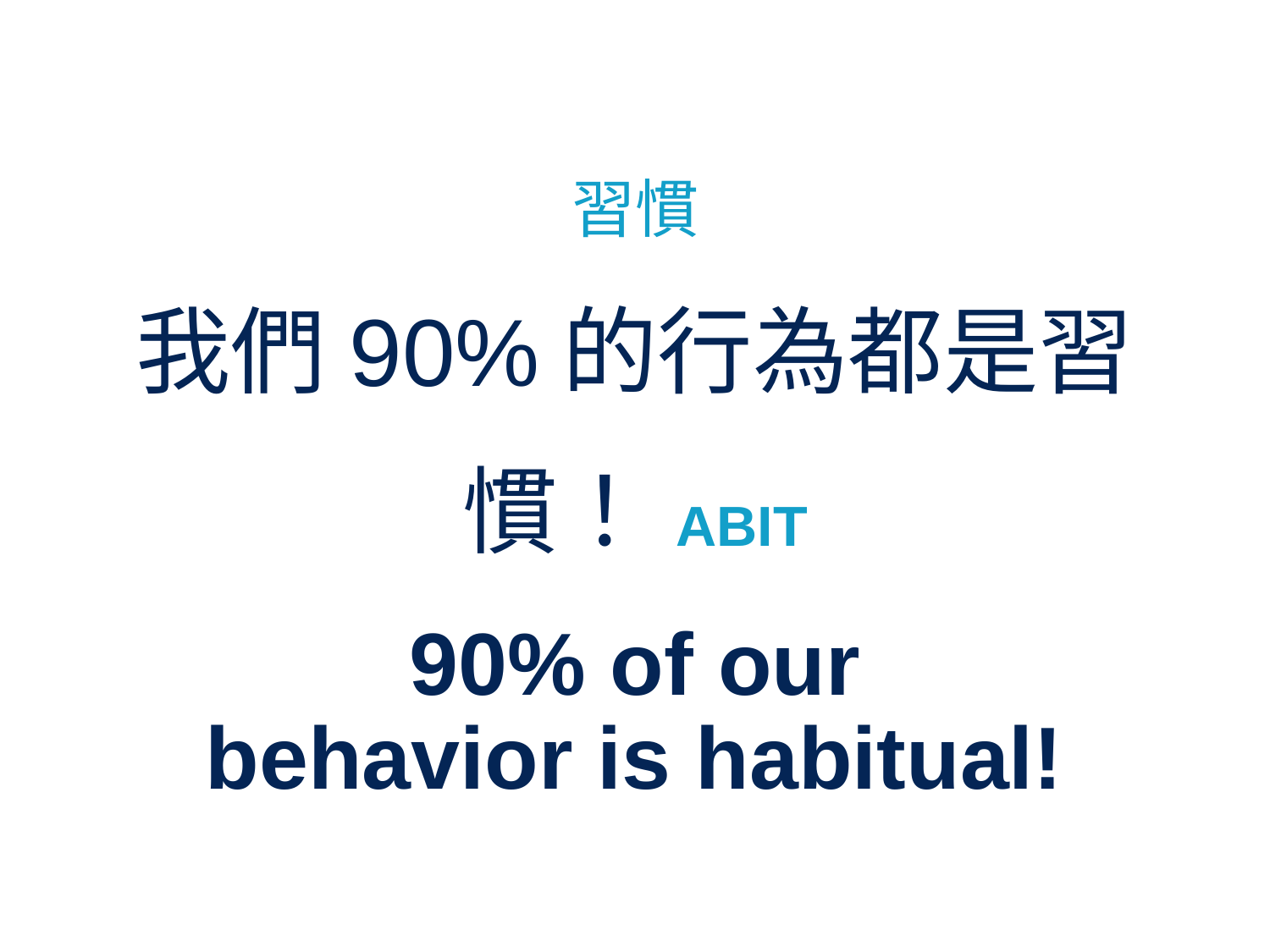

習慣
我們90%的行為都是習慣！ABIT
90% of our
behavior is habitual!